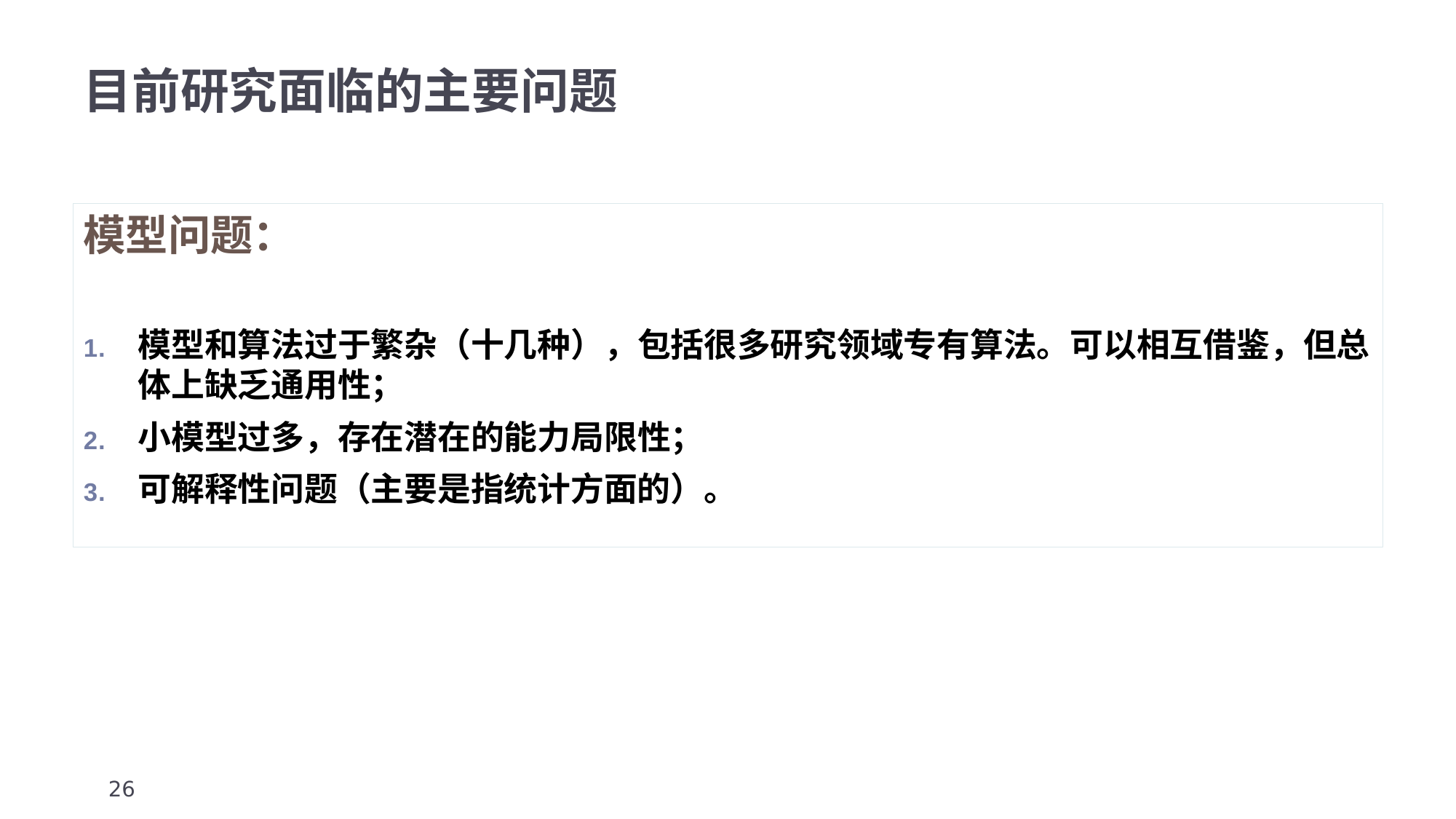

# 目前研究面临的主要问题
模型问题：

模型和算法过于繁杂（十几种），包括很多研究领域专有算法。可以相互借鉴，但总体上缺乏通用性；
小模型过多，存在潜在的能力局限性；
可解释性问题（主要是指统计方面的）。
26